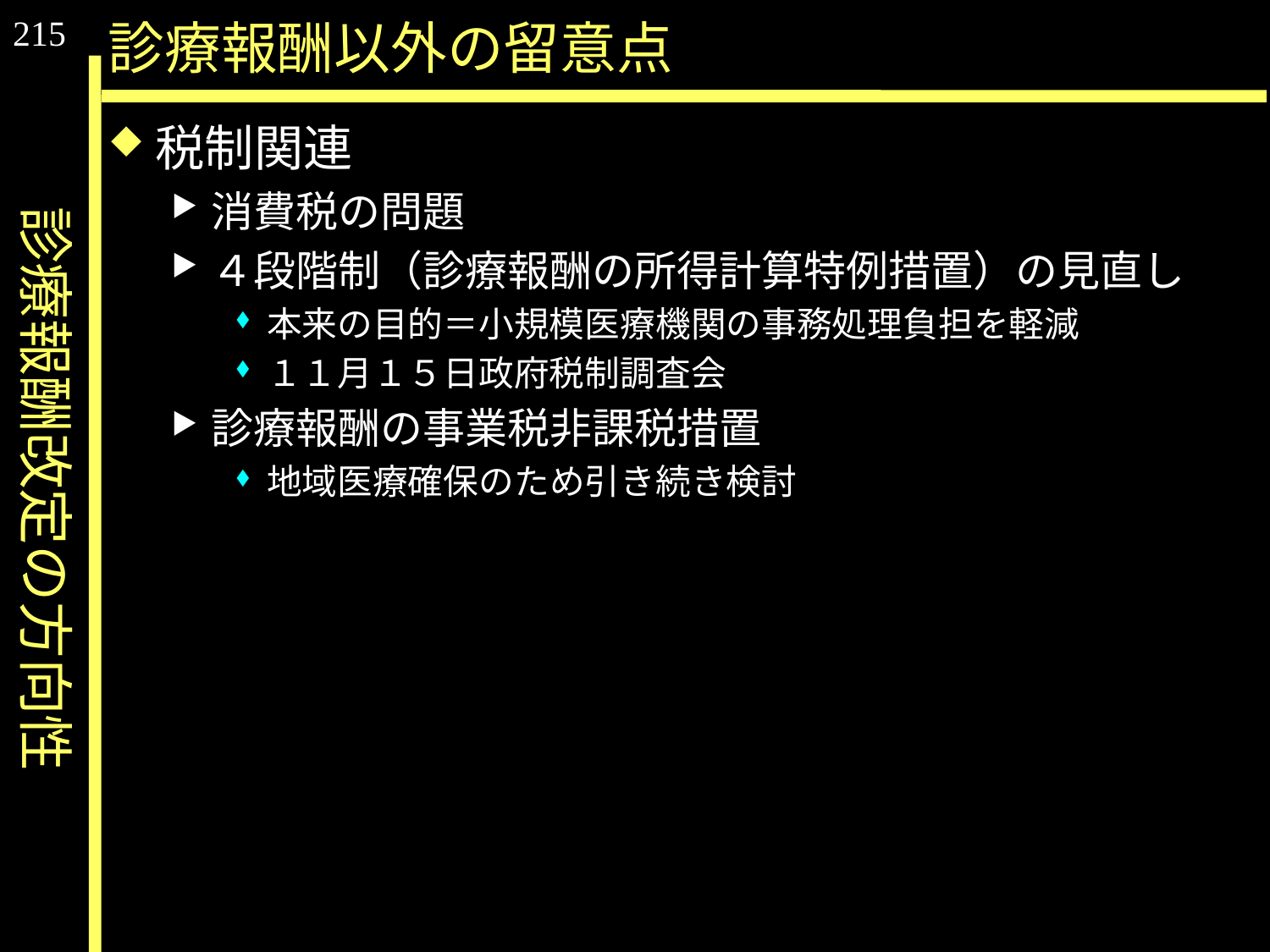

215
# 診療報酬以外の留意点

診療報酬改定の方向性
税制関連
消費税の問題
４段階制（診療報酬の所得計算特例措置）の見直し
本来の目的＝小規模医療機関の事務処理負担を軽減
１１月１５日政府税制調査会
診療報酬の事業税非課税措置
地域医療確保のため引き続き検討